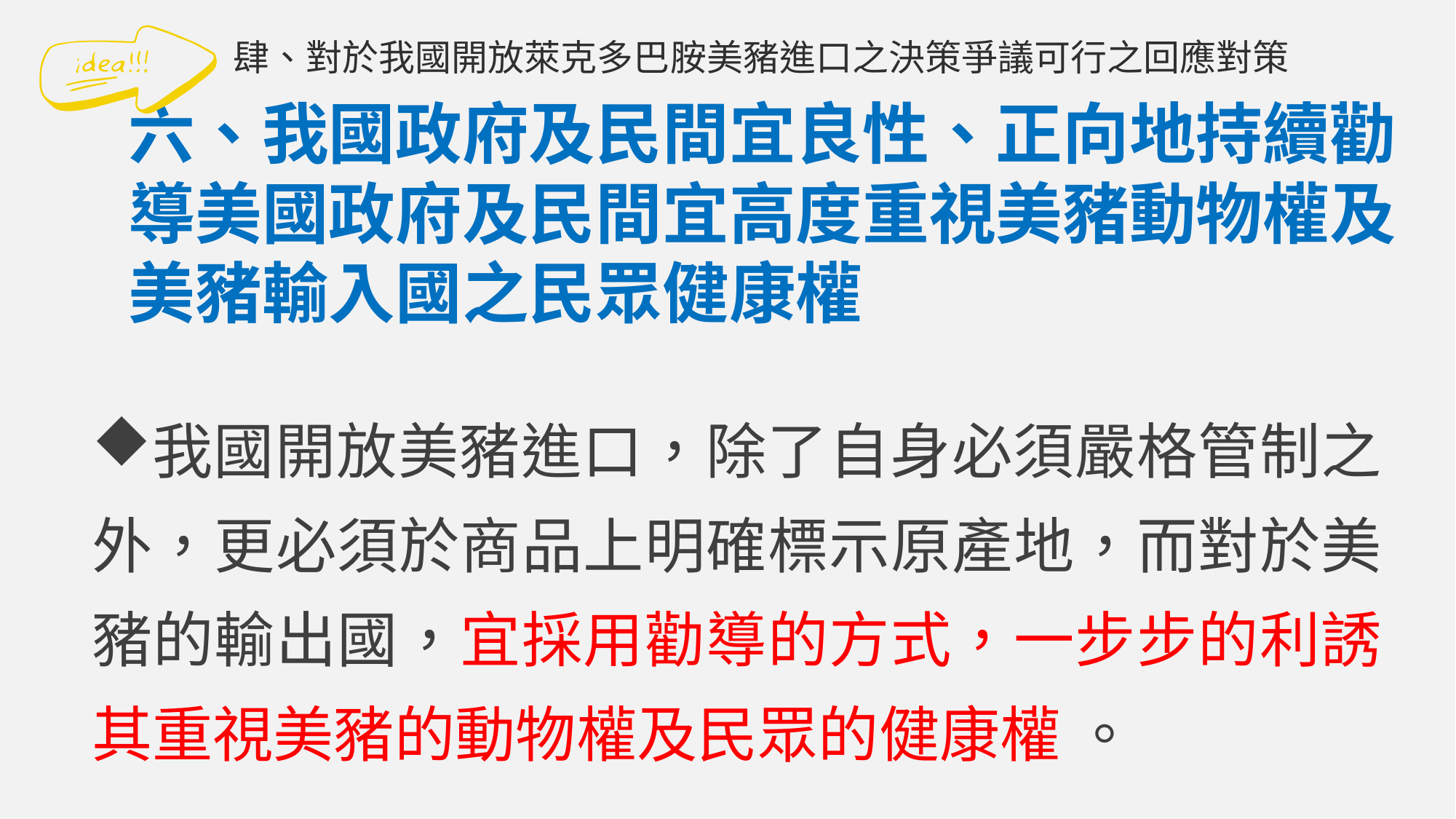

肆、對於我國開放萊克多巴胺美豬進口之決策爭議可行之回應對策
六、我國政府及民間宜良性、正向地持續勸導美國政府及民間宜高度重視美豬動物權及美豬輸入國之民眾健康權
我國開放美豬進口，除了自身必須嚴格管制之外，更必須於商品上明確標示原產地，而對於美豬的輸出國，宜採用勸導的方式，一步步的利誘其重視美豬的動物權及民眾的健康權 。